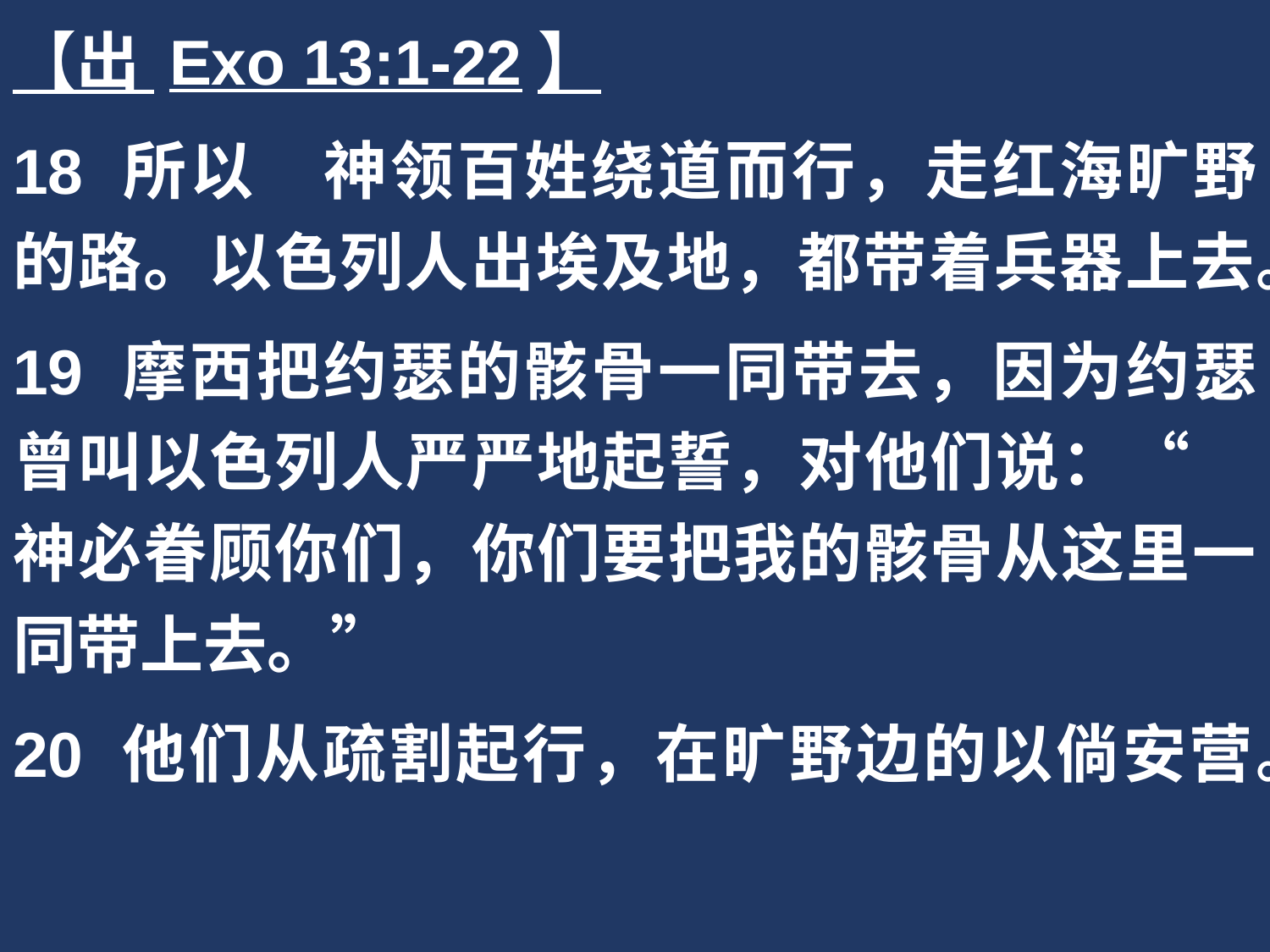

【出 Exo 13:1-22】
18 所以　神领百姓绕道而行，走红海旷野的路。以色列人出埃及地，都带着兵器上去。
19 摩西把约瑟的骸骨一同带去，因为约瑟曾叫以色列人严严地起誓，对他们说：“　神必眷顾你们，你们要把我的骸骨从这里一同带上去。”
20 他们从疏割起行，在旷野边的以倘安营。